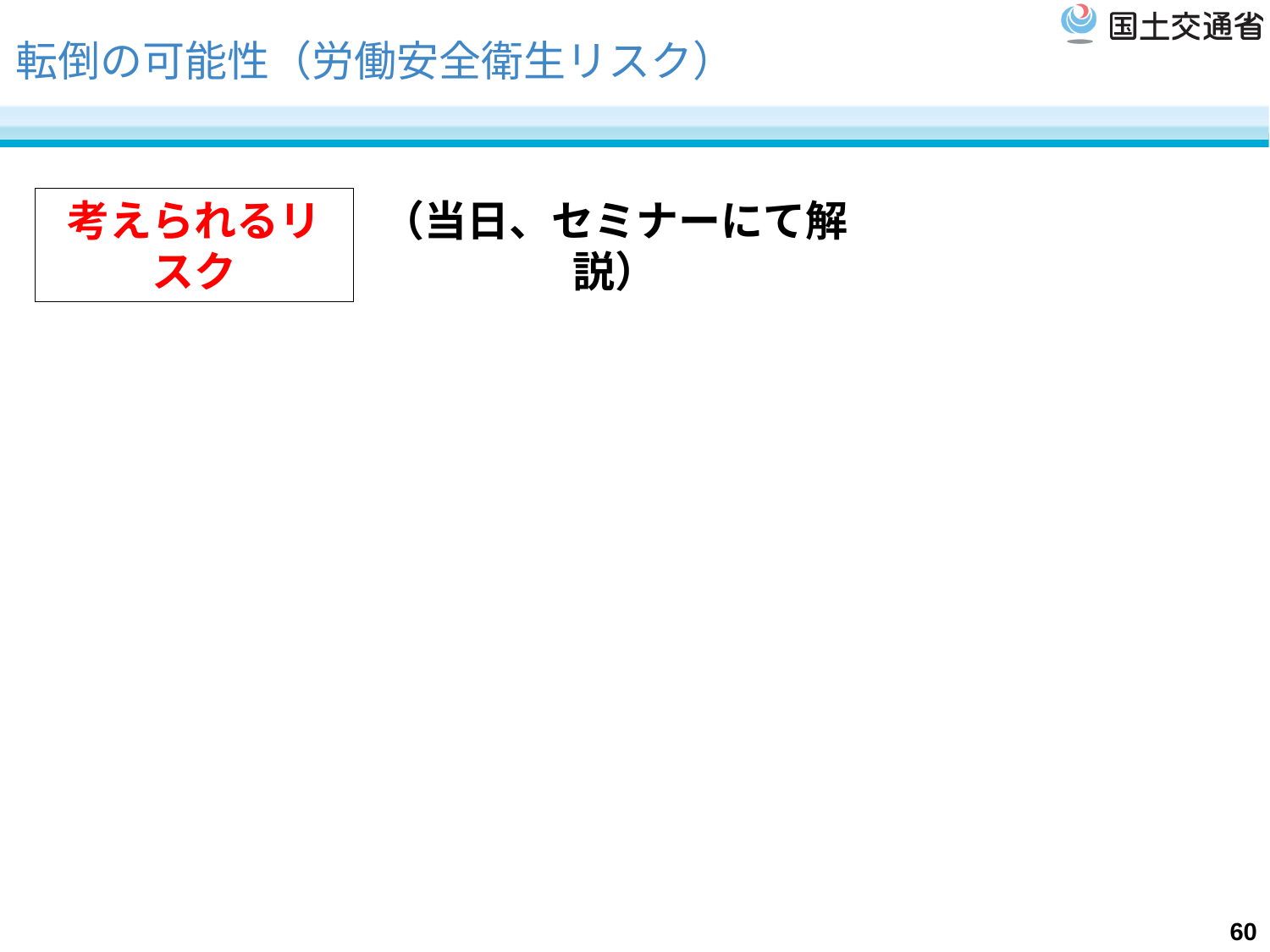

# 転倒の可能性（労働安全衛生リスク）
（当日、セミナーにて解説）
考えられるリスク
60